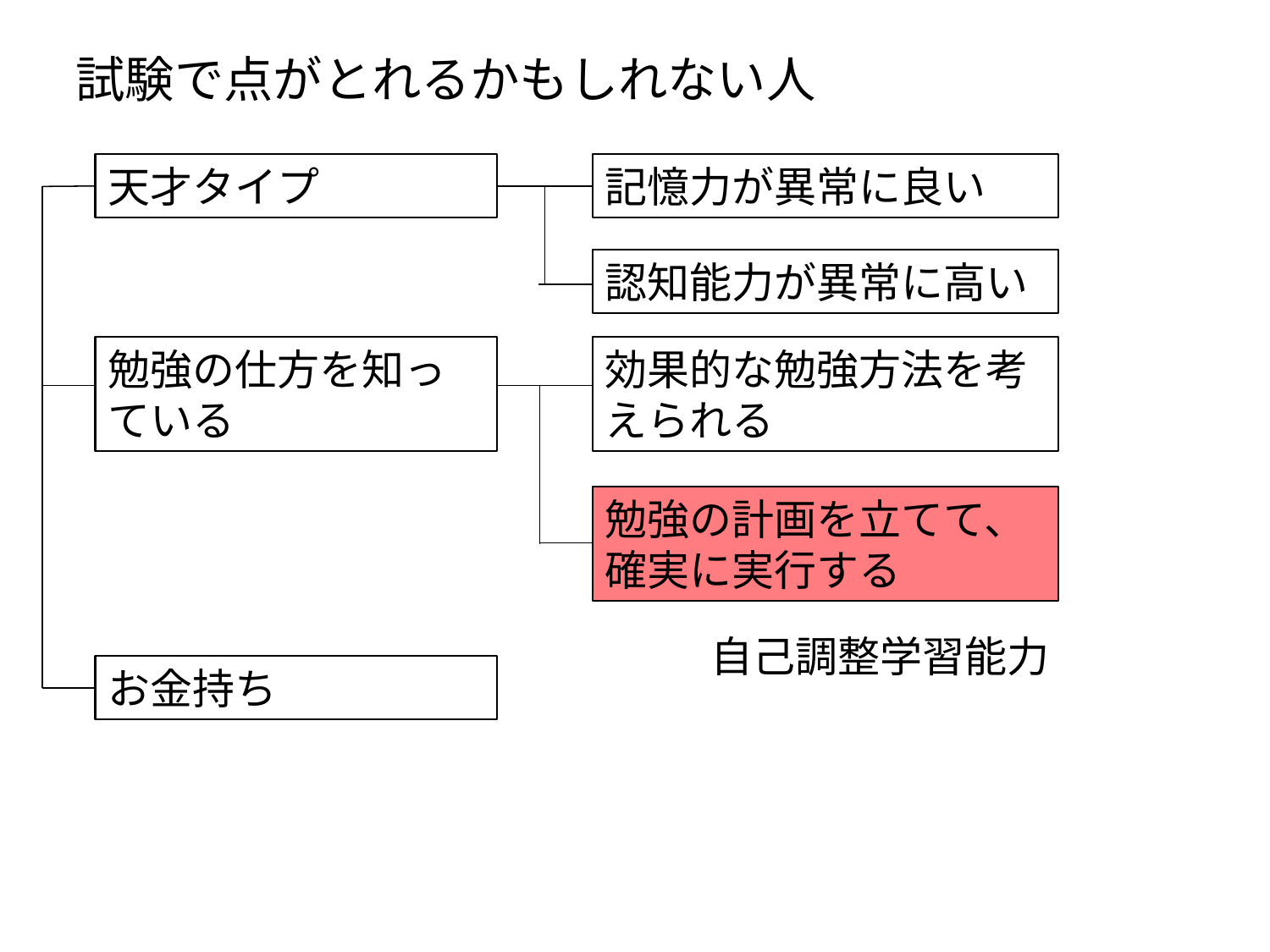

試験で点がとれるかもしれない人
天才タイプ
記憶力が異常に良い
認知能力が異常に高い
勉強の仕方を知っている
効果的な勉強方法を考えられる
勉強の計画を立てて、確実に実行する
自己調整学習能力
お金持ち